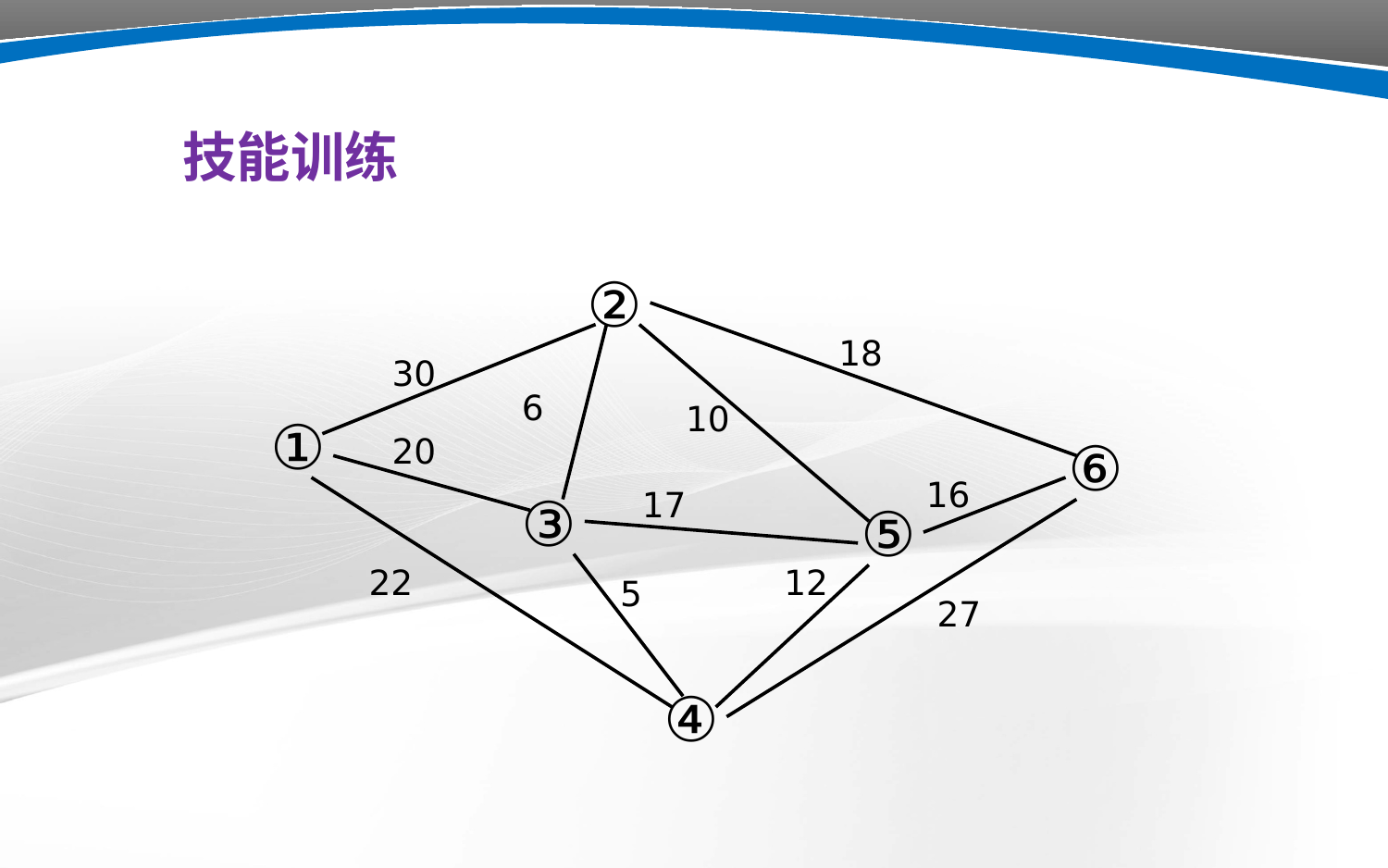

技能训练
②
18
30
6
10
①
20
⑥
16
17
③
⑤
22
12
5
27
④